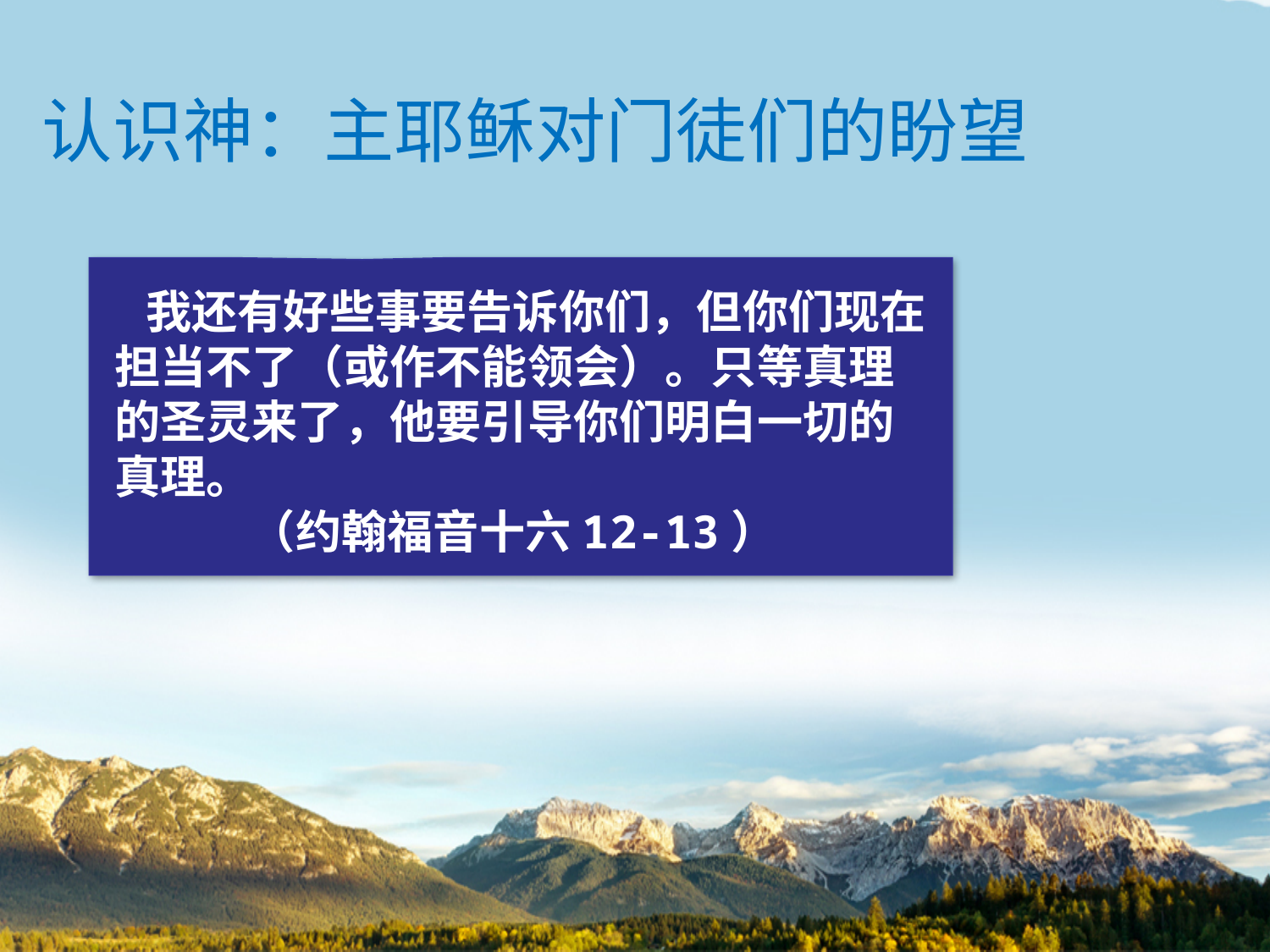

认识神：主耶稣对门徒们的盼望
  我还有好些事要告诉你们，但你们现在担当不了（或作不能领会）。只等真理的圣灵来了，他要引导你们明白一切的真理。
            （约翰福音十六12-13）